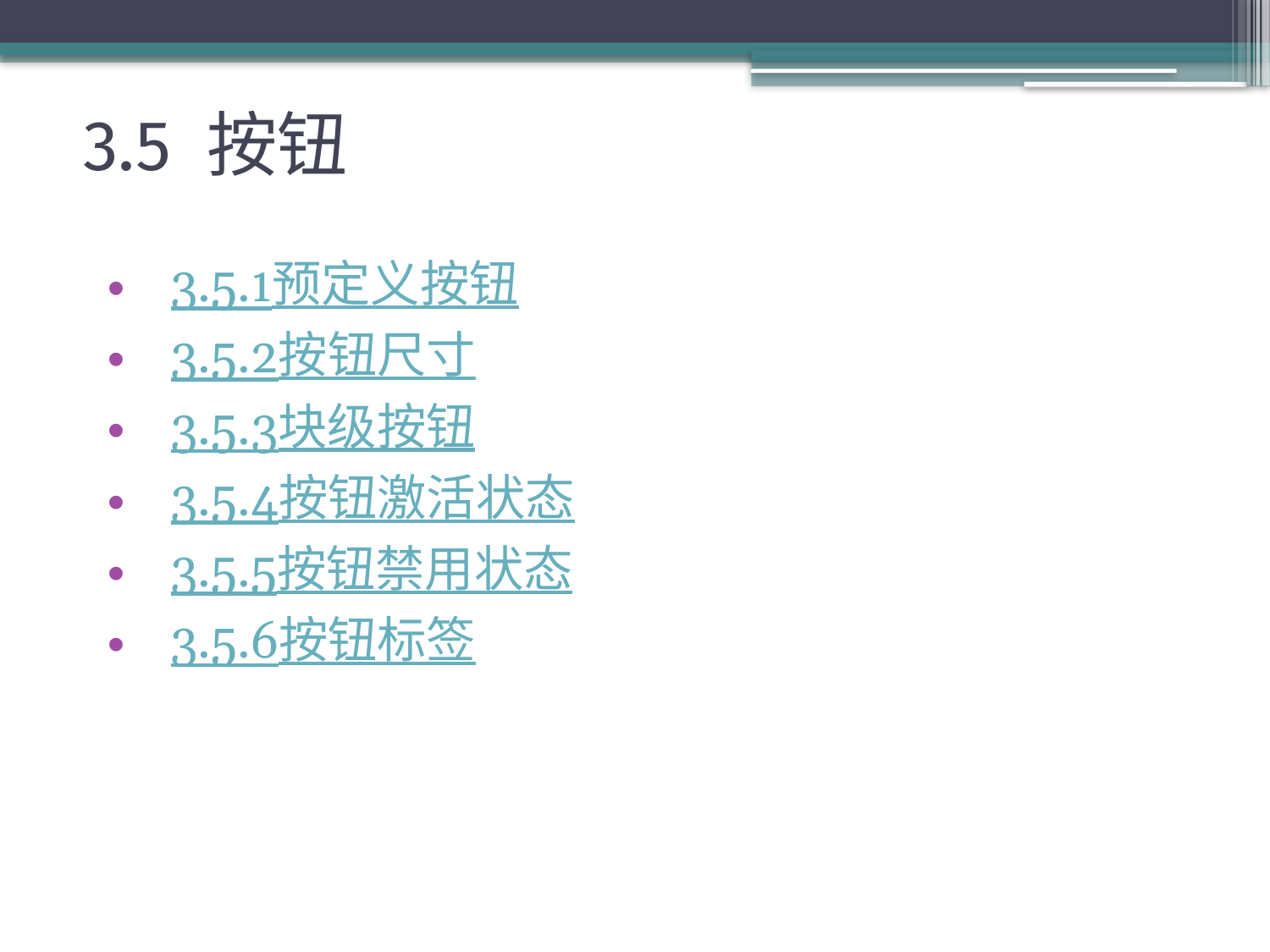

# 3.5 按钮
3.5.1预定义按钮
3.5.2按钮尺寸
3.5.3块级按钮
3.5.4按钮激活状态
3.5.5按钮禁用状态
3.5.6按钮标签